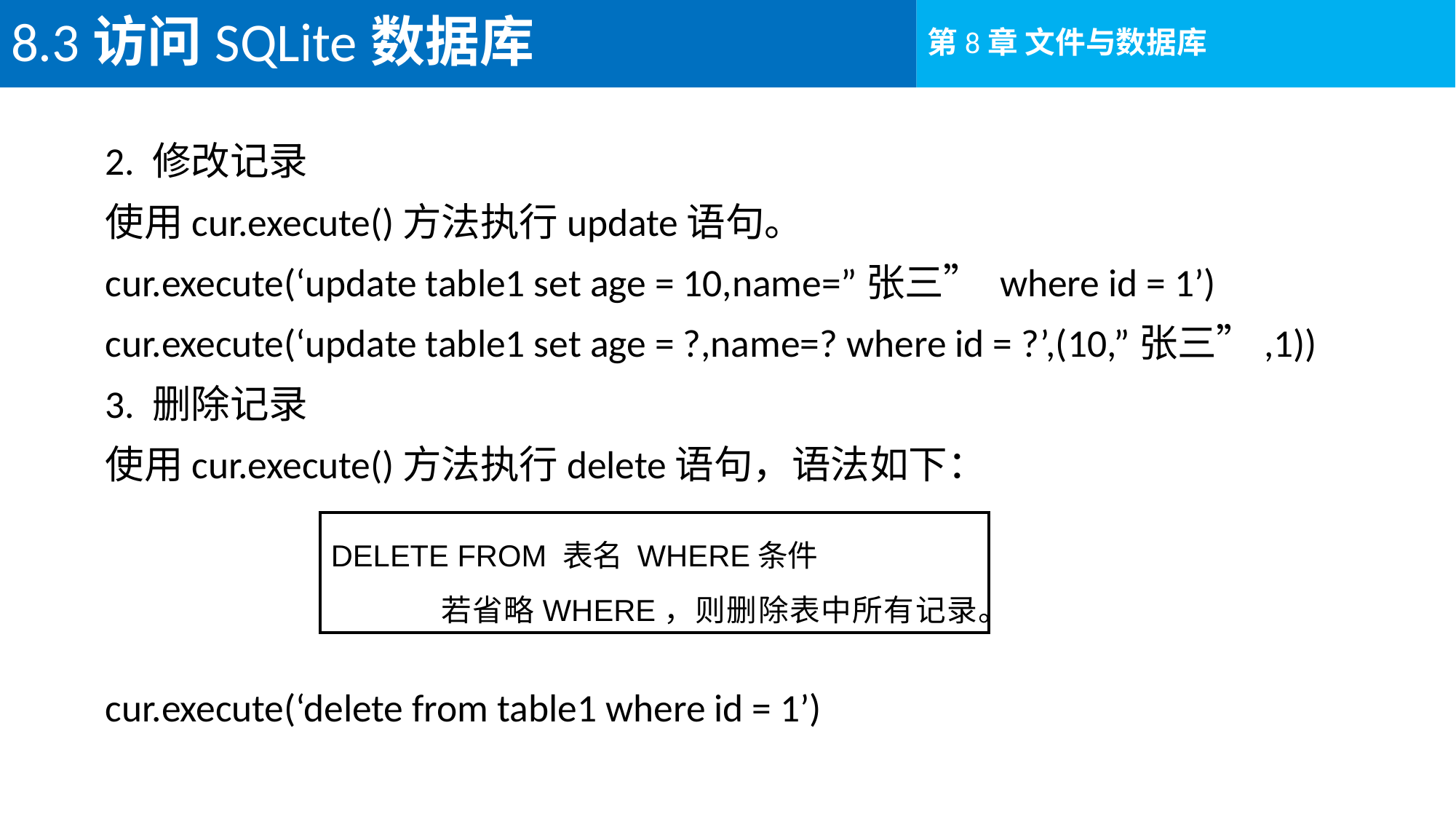

# 8.3访问SQLite数据库
2. 修改记录
使用cur.execute()方法执行update语句。
cur.execute(‘update table1 set age = 10,name=”张三” where id = 1’)
cur.execute(‘update table1 set age = ?,name=? where id = ?’,(10,”张三”,1))
3. 删除记录
使用cur.execute()方法执行delete语句，语法如下：

cur.execute(‘delete from table1 where id = 1’)
DELETE FROM 表名 WHERE条件
	若省略WHERE，则删除表中所有记录。